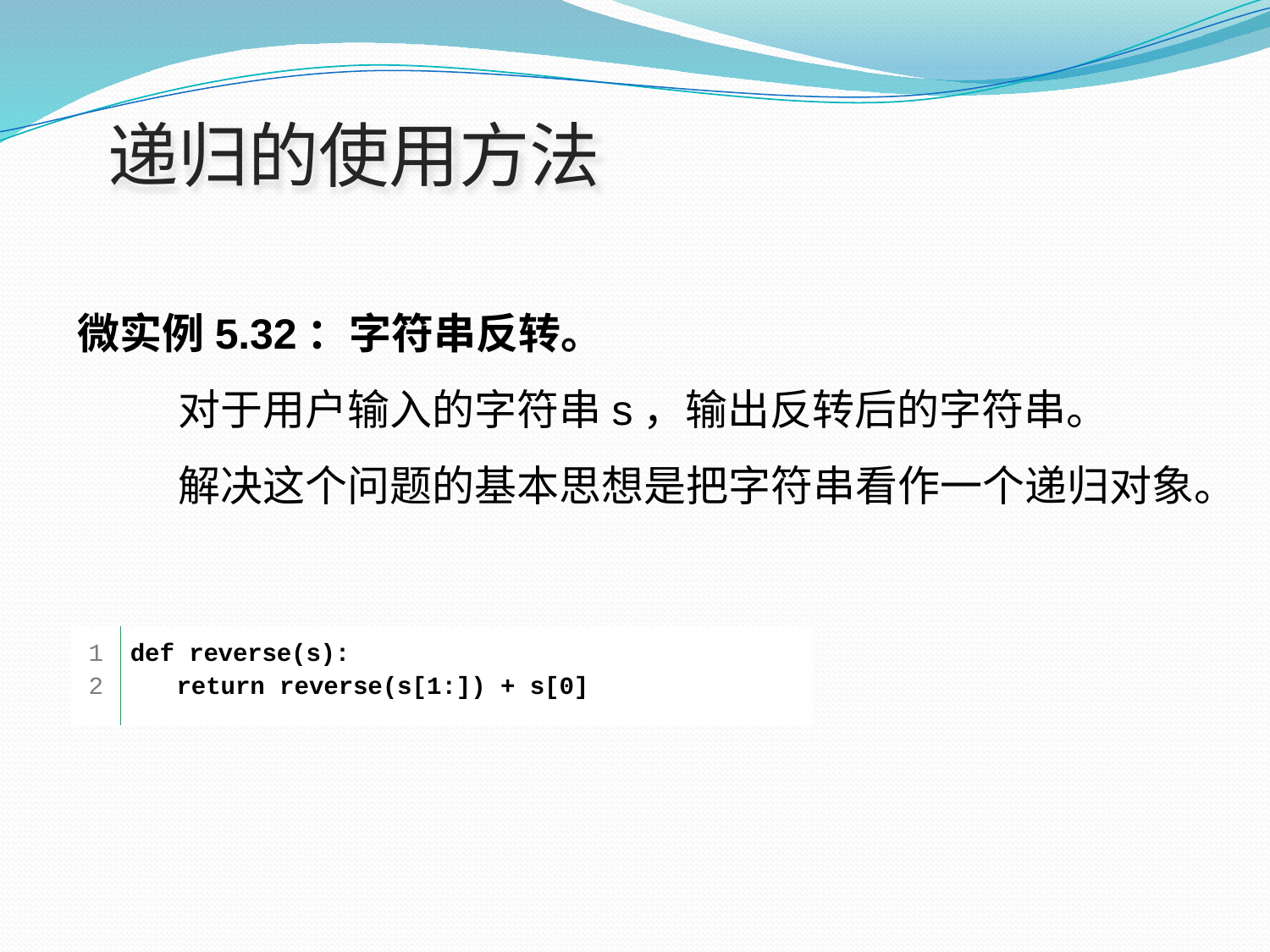

# 递归的使用方法
微实例5.32：字符串反转。
对于用户输入的字符串s，输出反转后的字符串。
解决这个问题的基本思想是把字符串看作一个递归对象。
| 1 2 | def reverse(s): return reverse(s[1:]) + s[0] |
| --- | --- |